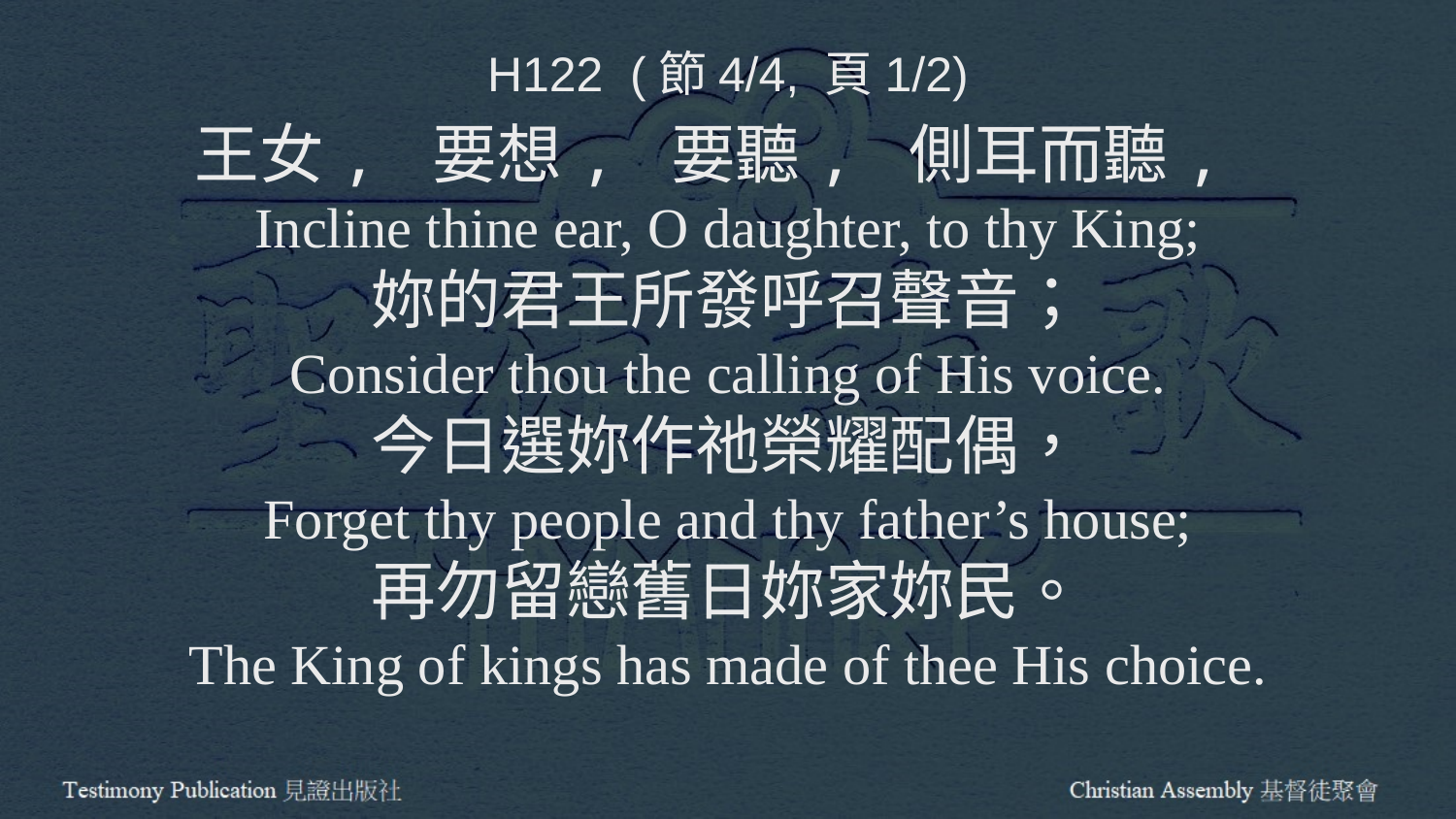

H122  (節4/4, 頁1/2)
王女, 要想, 要聽, 側耳而聽,
Incline thine ear, O daughter, to thy King;
妳的君王所發呼召聲音；
Consider thou the calling of His voice.
今日選妳作祂榮耀配偶，
Forget thy people and thy father’s house;
再勿留戀舊日妳家妳民。
The King of kings has made of thee His choice.